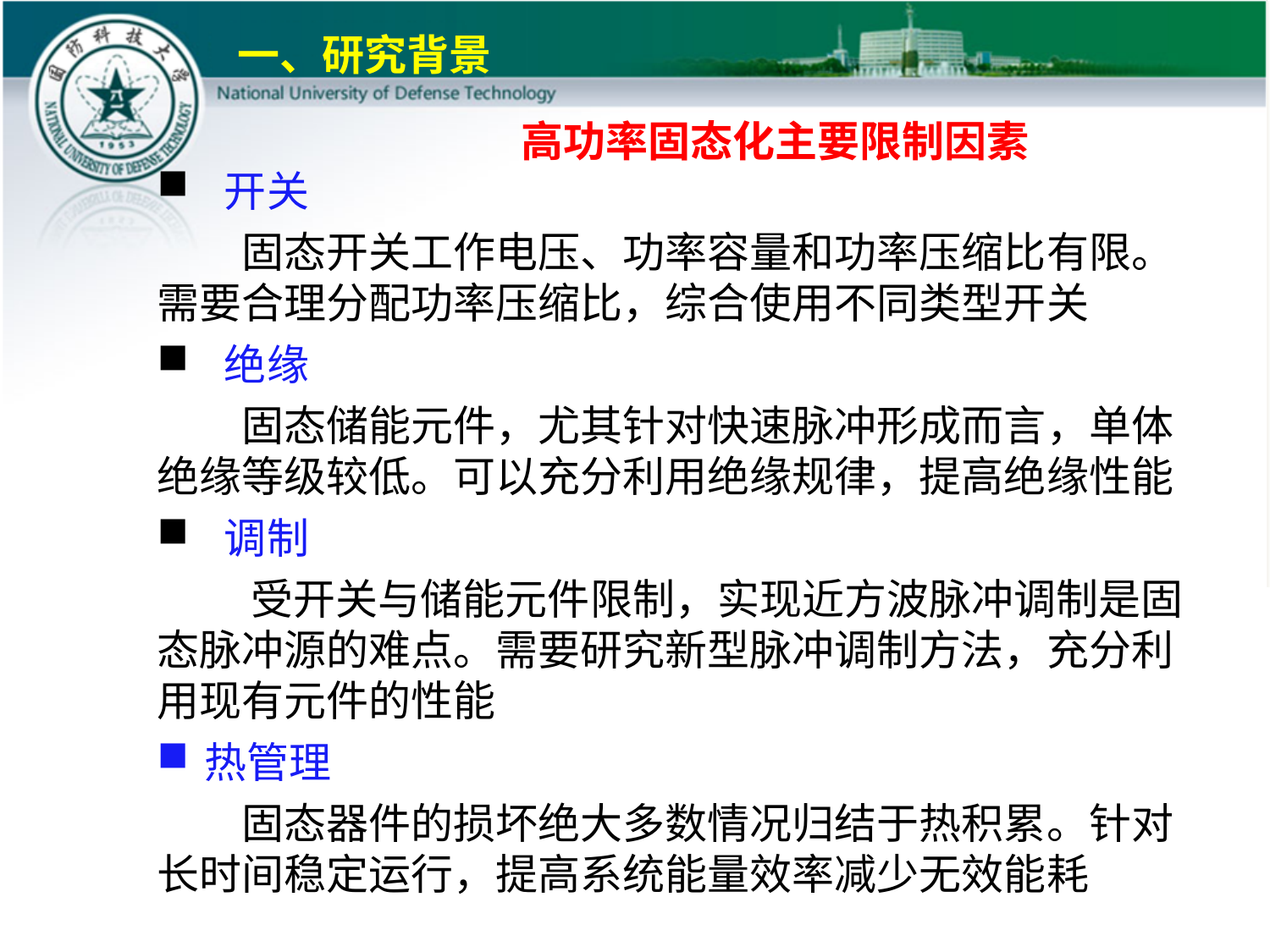

一、研究背景
高功率固态化主要限制因素
 开关
　　固态开关工作电压、功率容量和功率压缩比有限。需要合理分配功率压缩比，综合使用不同类型开关
 绝缘
　　固态储能元件，尤其针对快速脉冲形成而言，单体绝缘等级较低。可以充分利用绝缘规律，提高绝缘性能
 调制
　　 受开关与储能元件限制，实现近方波脉冲调制是固态脉冲源的难点。需要研究新型脉冲调制方法，充分利用现有元件的性能
热管理
　　固态器件的损坏绝大多数情况归结于热积累。针对长时间稳定运行，提高系统能量效率减少无效能耗